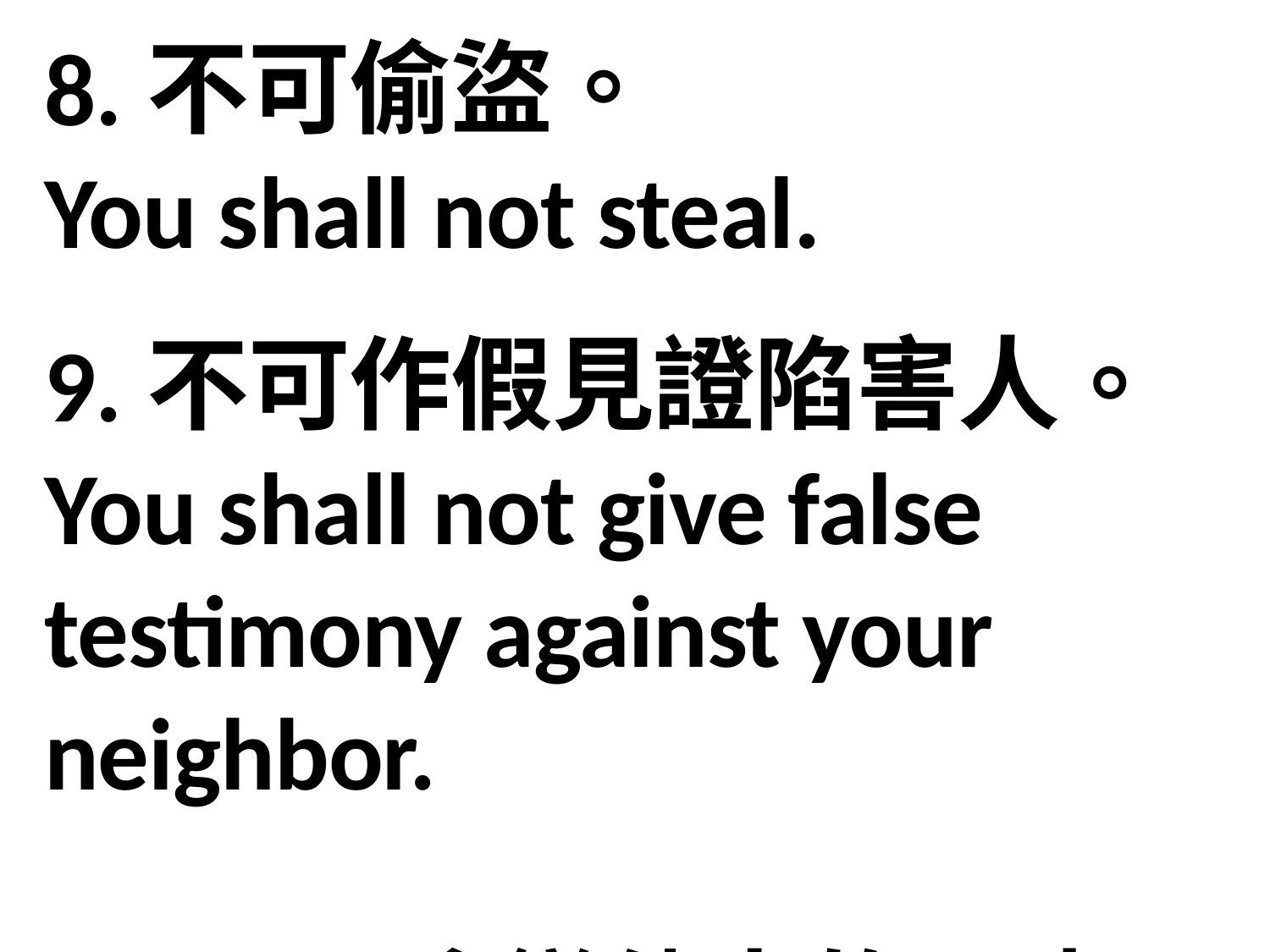

8.不可偷盜。
You shall not steal.

9.不可作假見證陷害人。
You shall not give false testimony against your neighbor.

10.不可貪戀他人的[東西]。
You shall not covet your neighbor’s [things].